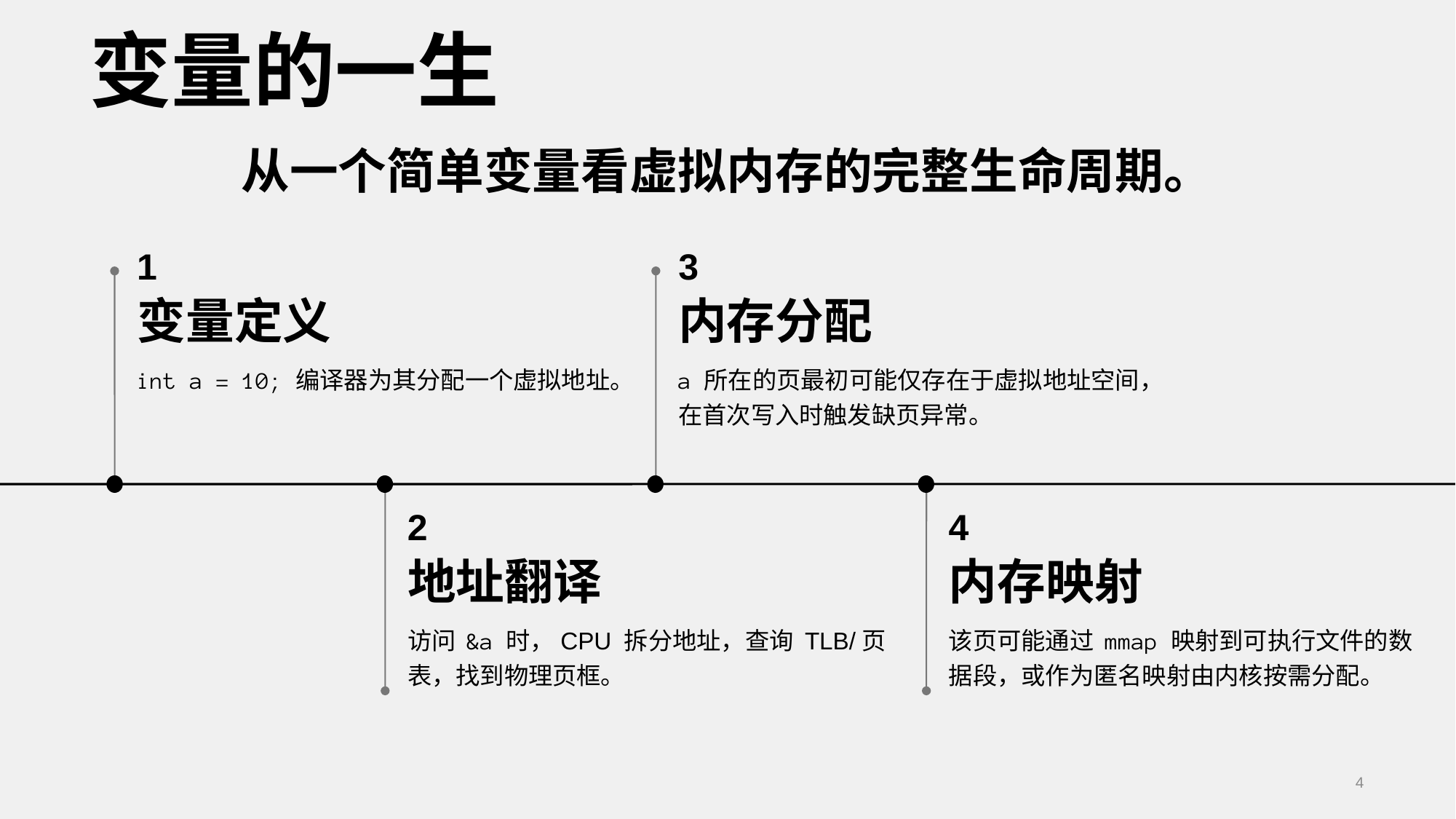

变量的一生
从一个简单变量看虚拟内存的完整生命周期。
1
变量定义
int a = 10; 编译器为其分配一个虚拟地址。

3
内存分配
a 所在的页最初可能仅存在于虚拟地址空间，在首次写入时触发缺页异常。

2
地址翻译
访问 &a 时，CPU 拆分地址，查询 TLB/页表，找到物理页框。

4
内存映射
该页可能通过 mmap 映射到可执行文件的数据段，或作为匿名映射由内核按需分配。

4